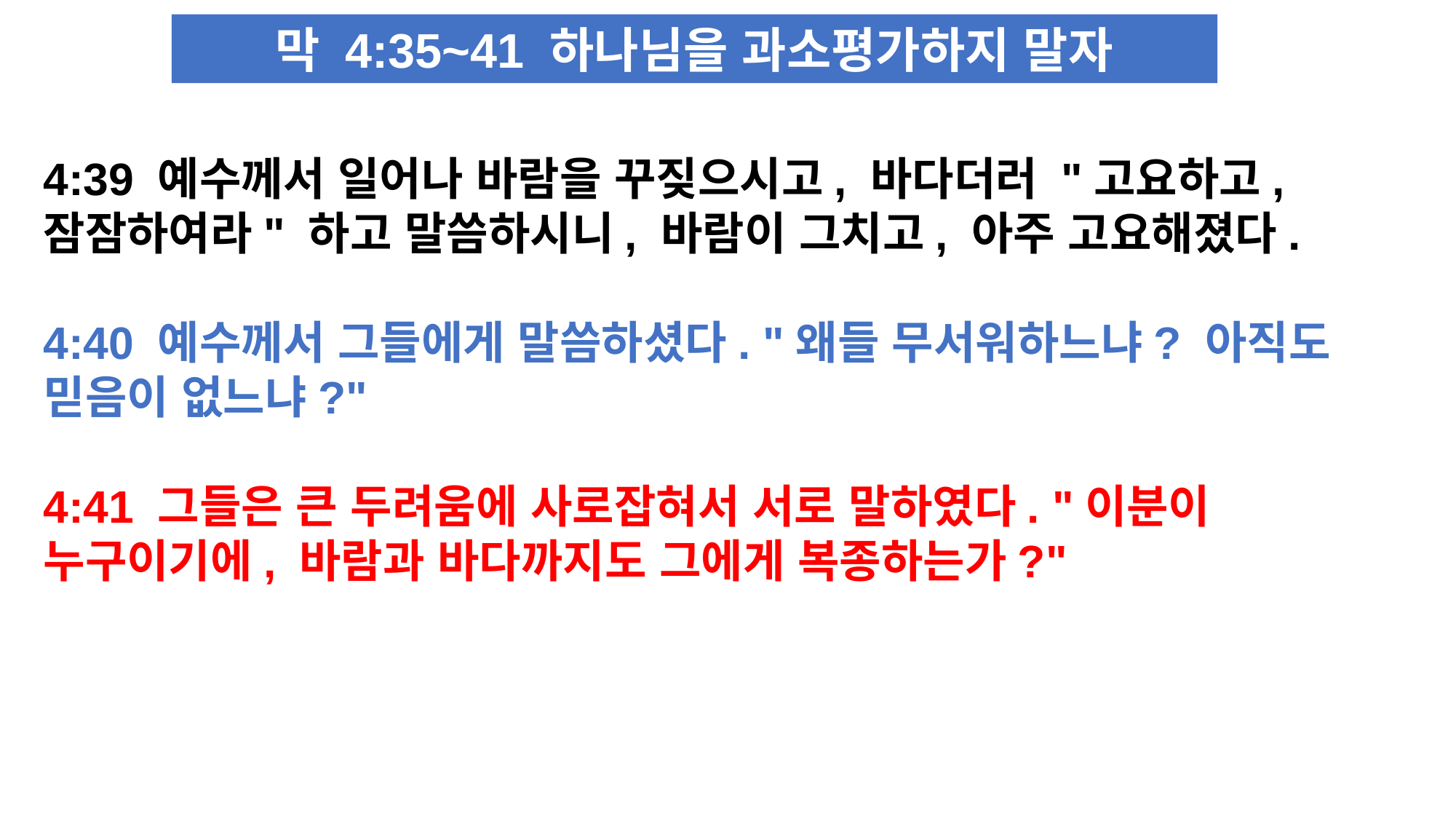

막 4:35~41 하나님을 과소평가하지 말자
4:39 예수께서 일어나 바람을 꾸짖으시고, 바다더러 "고요하고, 잠잠하여라" 하고 말씀하시니, 바람이 그치고, 아주 고요해졌다.

4:40 예수께서 그들에게 말씀하셨다. "왜들 무서워하느냐? 아직도 믿음이 없느냐?"

4:41 그들은 큰 두려움에 사로잡혀서 서로 말하였다. "이분이 누구이기에, 바람과 바다까지도 그에게 복종하는가?"